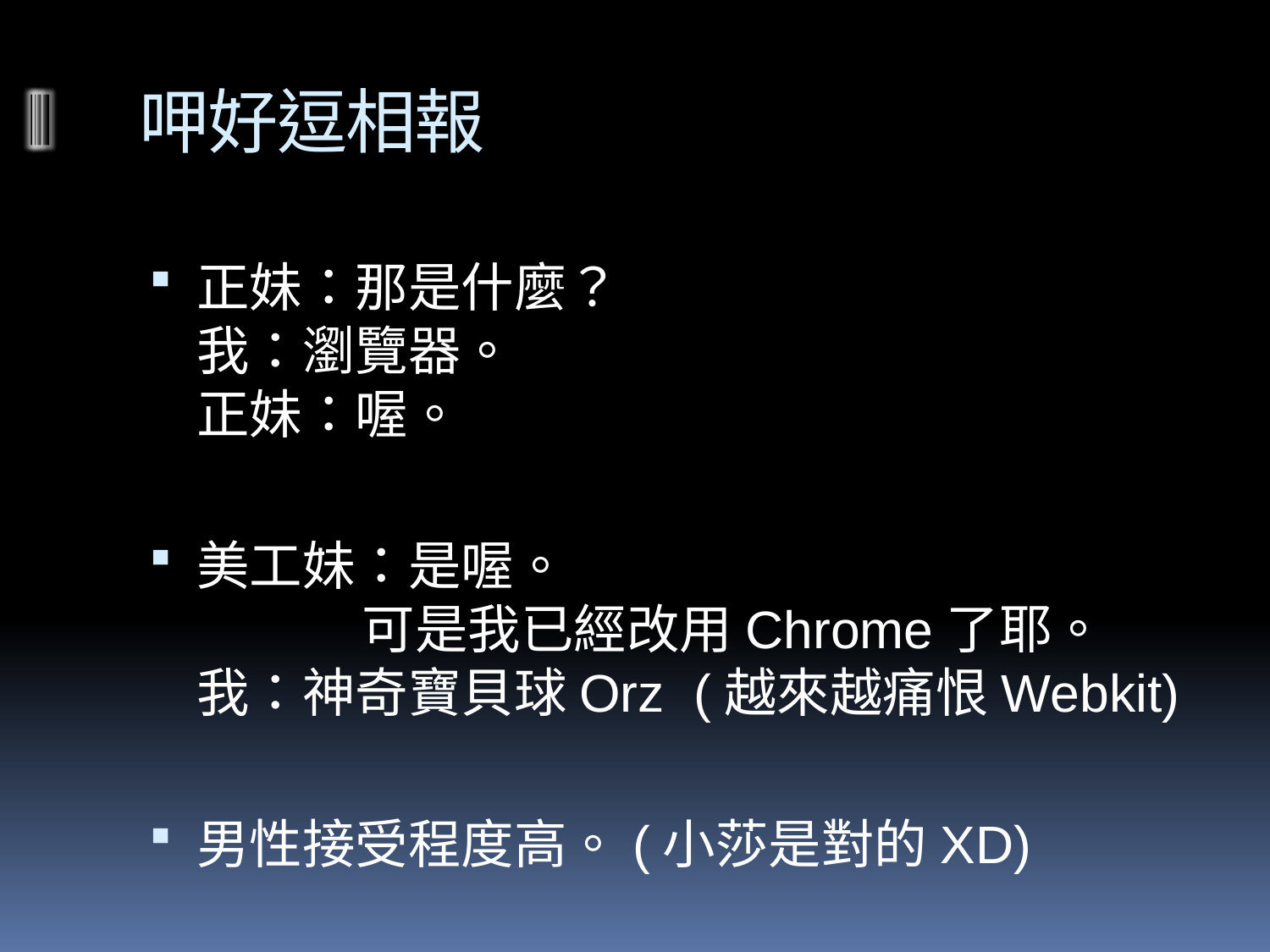

# 呷好逗相報
正妹：那是什麼？
我：瀏覽器。
正妹：喔。

美工妹：是喔。
              可是我已經改用Chrome了耶。
我：神奇寶貝球Orz  (越來越痛恨Webkit)

男性接受程度高。(小莎是對的XD)